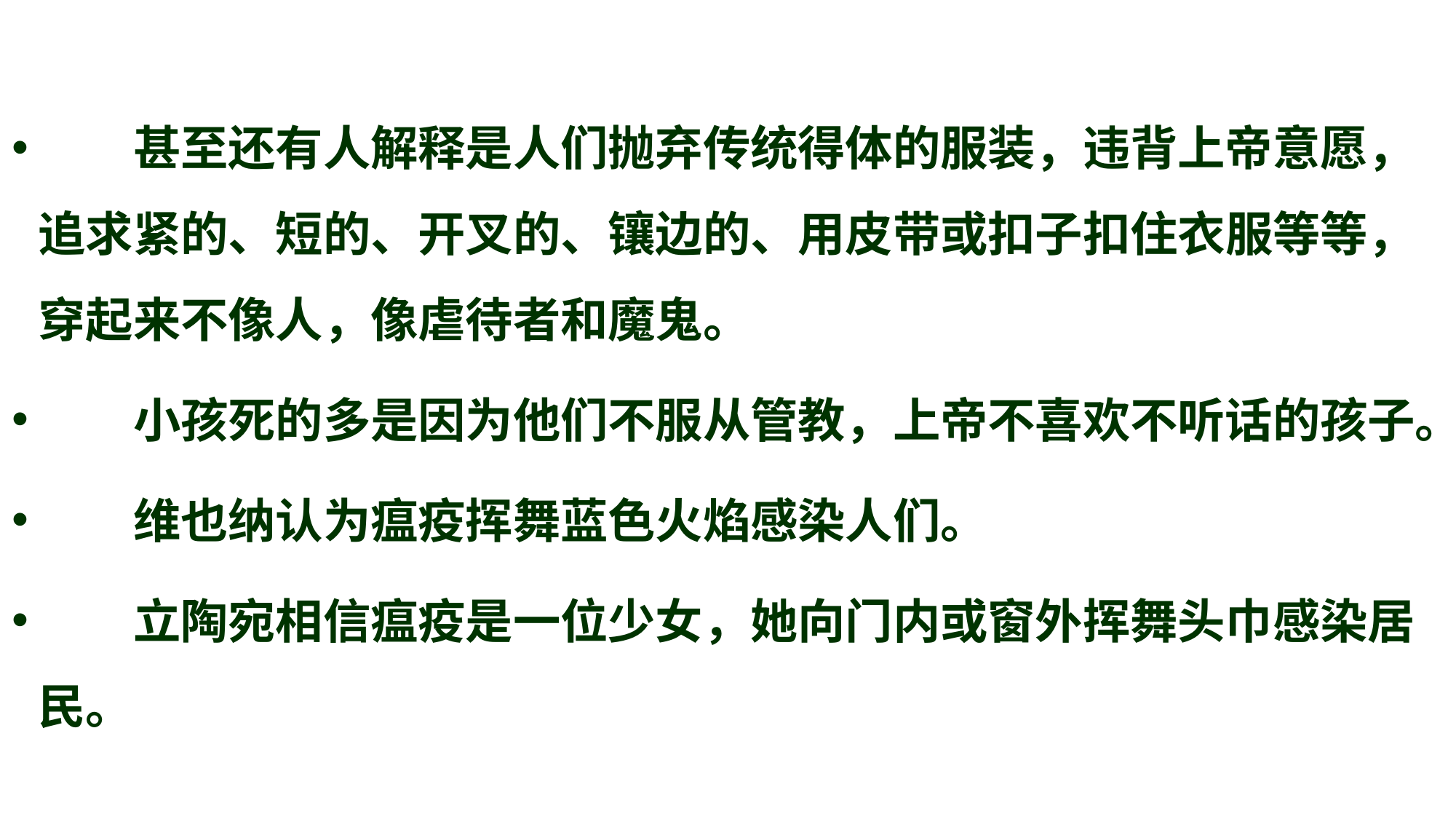

甚至还有人解释是人们抛弃传统得体的服装，违背上帝意愿，追求紧的、短的、开叉的、镶边的、用皮带或扣子扣住衣服等等，穿起来不像人，像虐待者和魔鬼。
　　小孩死的多是因为他们不服从管教，上帝不喜欢不听话的孩子。
　　维也纳认为瘟疫挥舞蓝色火焰感染人们。
　　立陶宛相信瘟疫是一位少女，她向门内或窗外挥舞头巾感染居民。
#